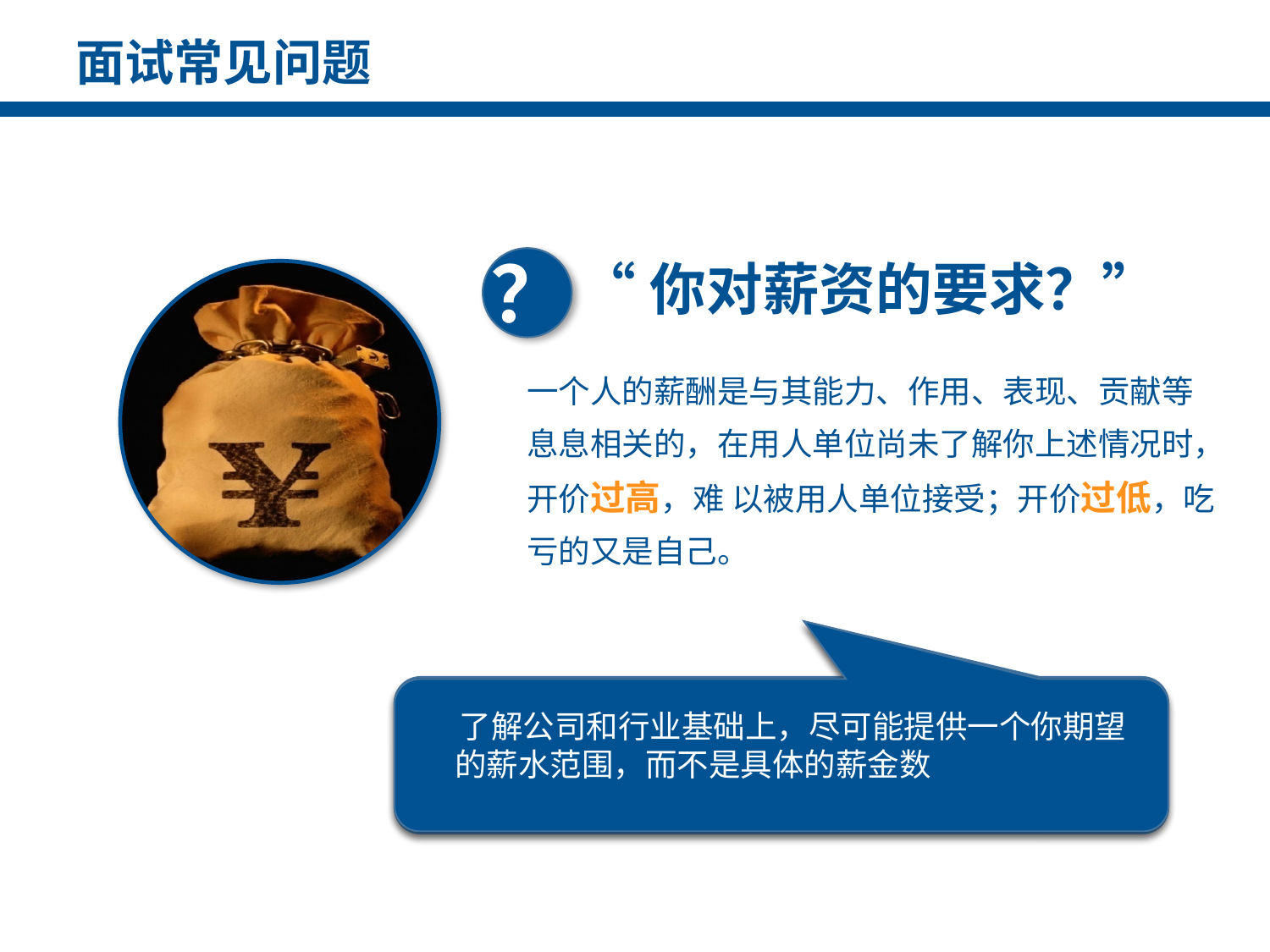

面试常见问题

？

“你对薪资的要求？”

一个人的薪酬是与其能力、作用、表现、贡献等
息息相关的，在用人单位尚未了解你上述情况时，
开价过高，难 以被用人单位接受；开价过低，吃
亏的又是自己。

我对工资没有硬性要求，我相信贵公司在处理我的问题上会友善合理。我注重的是找对工作机会，所以只要条件公平，我则不会计较太多。
    了解公司和行业基础上，尽可能提供一个你期望的薪水范围，而不是具体的薪金数